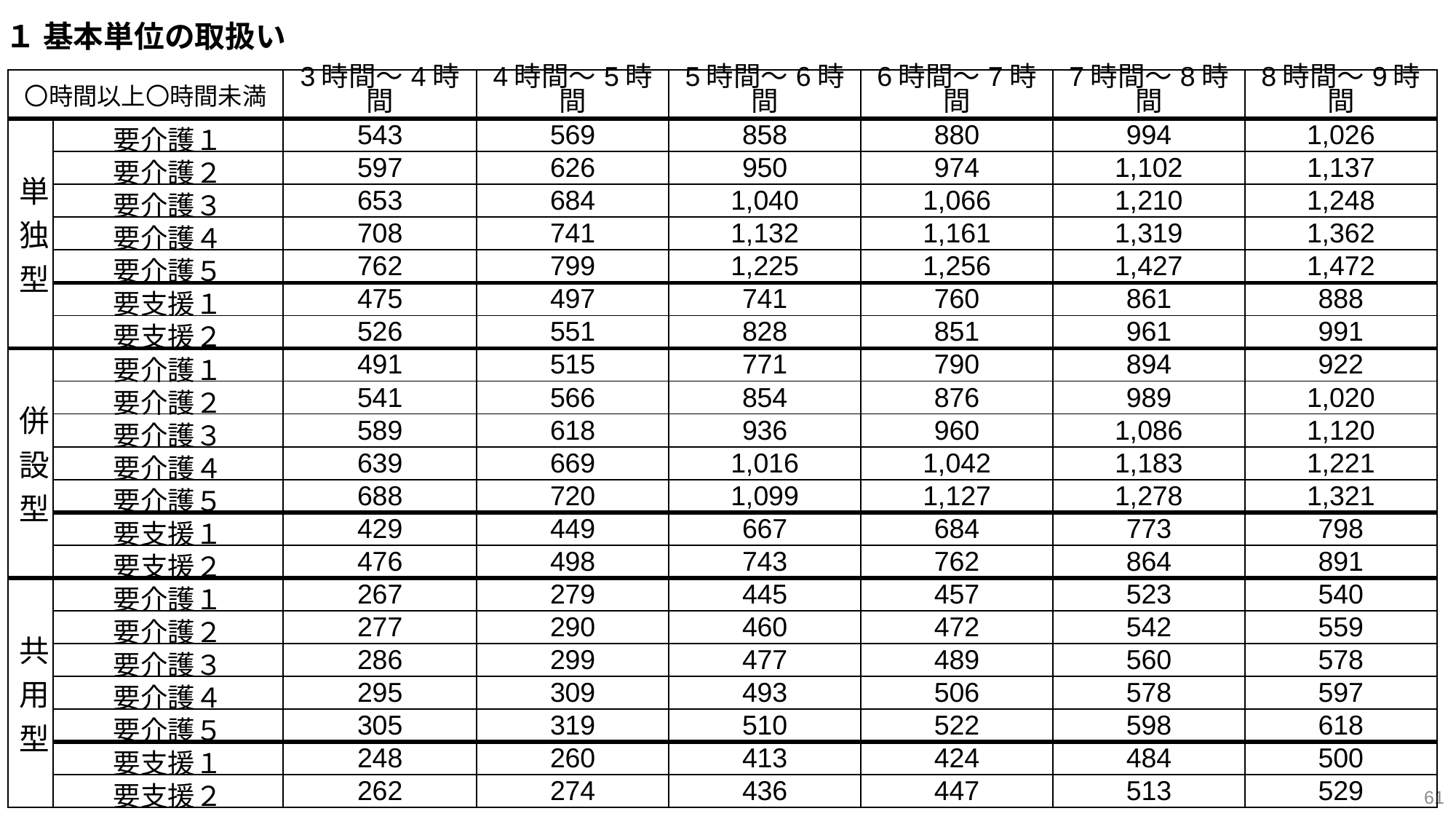

１ 基本単位の取扱い
| 〇時間以上〇時間未満 |  | 3時間～4時間 | 4時間～5時間 | 5時間～6時間 | 6時間～7時間 | 7時間～8時間 | 8時間～9時間 |
| --- | --- | --- | --- | --- | --- | --- | --- |
| 単独型 | 要介護１ | 543 | 569 | 858 | 880 | 994 | 1,026 |
|  | 要介護２ | 597 | 626 | 950 | 974 | 1,102 | 1,137 |
|  | 要介護３ | 653 | 684 | 1,040 | 1,066 | 1,210 | 1,248 |
|  | 要介護４ | 708 | 741 | 1,132 | 1,161 | 1,319 | 1,362 |
|  | 要介護５ | 762 | 799 | 1,225 | 1,256 | 1,427 | 1,472 |
|  | 要支援１ | 475 | 497 | 741 | 760 | 861 | 888 |
|  | 要支援２ | 526 | 551 | 828 | 851 | 961 | 991 |
| 併設型 | 要介護１ | 491 | 515 | 771 | 790 | 894 | 922 |
|  | 要介護２ | 541 | 566 | 854 | 876 | 989 | 1,020 |
|  | 要介護３ | 589 | 618 | 936 | 960 | 1,086 | 1,120 |
|  | 要介護４ | 639 | 669 | 1,016 | 1,042 | 1,183 | 1,221 |
|  | 要介護５ | 688 | 720 | 1,099 | 1,127 | 1,278 | 1,321 |
|  | 要支援１ | 429 | 449 | 667 | 684 | 773 | 798 |
|  | 要支援２ | 476 | 498 | 743 | 762 | 864 | 891 |
| 共用型 | 要介護１ | 267 | 279 | 445 | 457 | 523 | 540 |
|  | 要介護２ | 277 | 290 | 460 | 472 | 542 | 559 |
|  | 要介護３ | 286 | 299 | 477 | 489 | 560 | 578 |
|  | 要介護４ | 295 | 309 | 493 | 506 | 578 | 597 |
|  | 要介護５ | 305 | 319 | 510 | 522 | 598 | 618 |
|  | 要支援１ | 248 | 260 | 413 | 424 | 484 | 500 |
|  | 要支援２ | 262 | 274 | 436 | 447 | 513 | 529 |
61